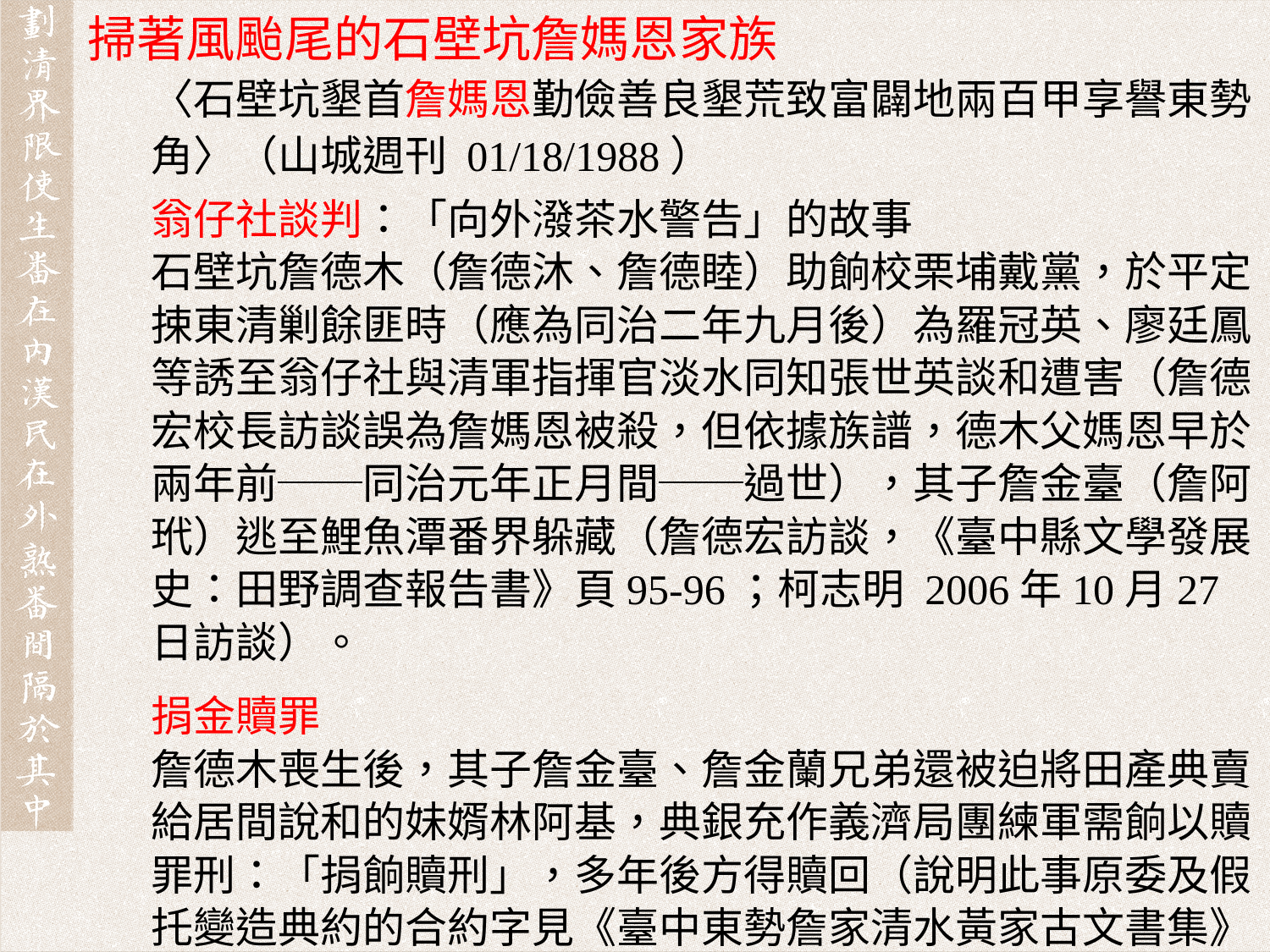

掃著風颱尾的石壁坑詹媽恩家族
〈石壁坑墾首詹媽恩勤儉善良墾荒致富闢地兩百甲享譽東勢角〉（山城週刊 01/18/1988）
翁仔社談判：「向外潑茶水警告」的故事
石壁坑詹德木（詹德沐、詹德睦）助餉校栗埔戴黨，於平定捒東清剿餘匪時（應為同治二年九月後）為羅冠英、廖廷鳳等誘至翁仔社與清軍指揮官淡水同知張世英談和遭害（詹德宏校長訪談誤為詹媽恩被殺，但依據族譜，德木父媽恩早於兩年前──同治元年正月間──過世），其子詹金臺（詹阿玳）逃至鯉魚潭番界躲藏（詹德宏訪談，《臺中縣文學發展史：田野調查報告書》頁95-96；柯志明 2006年10月27日訪談）。
捐金贖罪
詹德木喪生後，其子詹金臺、詹金蘭兄弟還被迫將田產典賣給居間說和的妹婿林阿基，典銀充作義濟局團練軍需餉以贖罪刑：「捐餉贖刑」，多年後方得贖回（說明此事原委及假托變造典約的合約字見《臺中東勢詹家清水黃家古文書集》故宮石壁坑古文書172、174）。